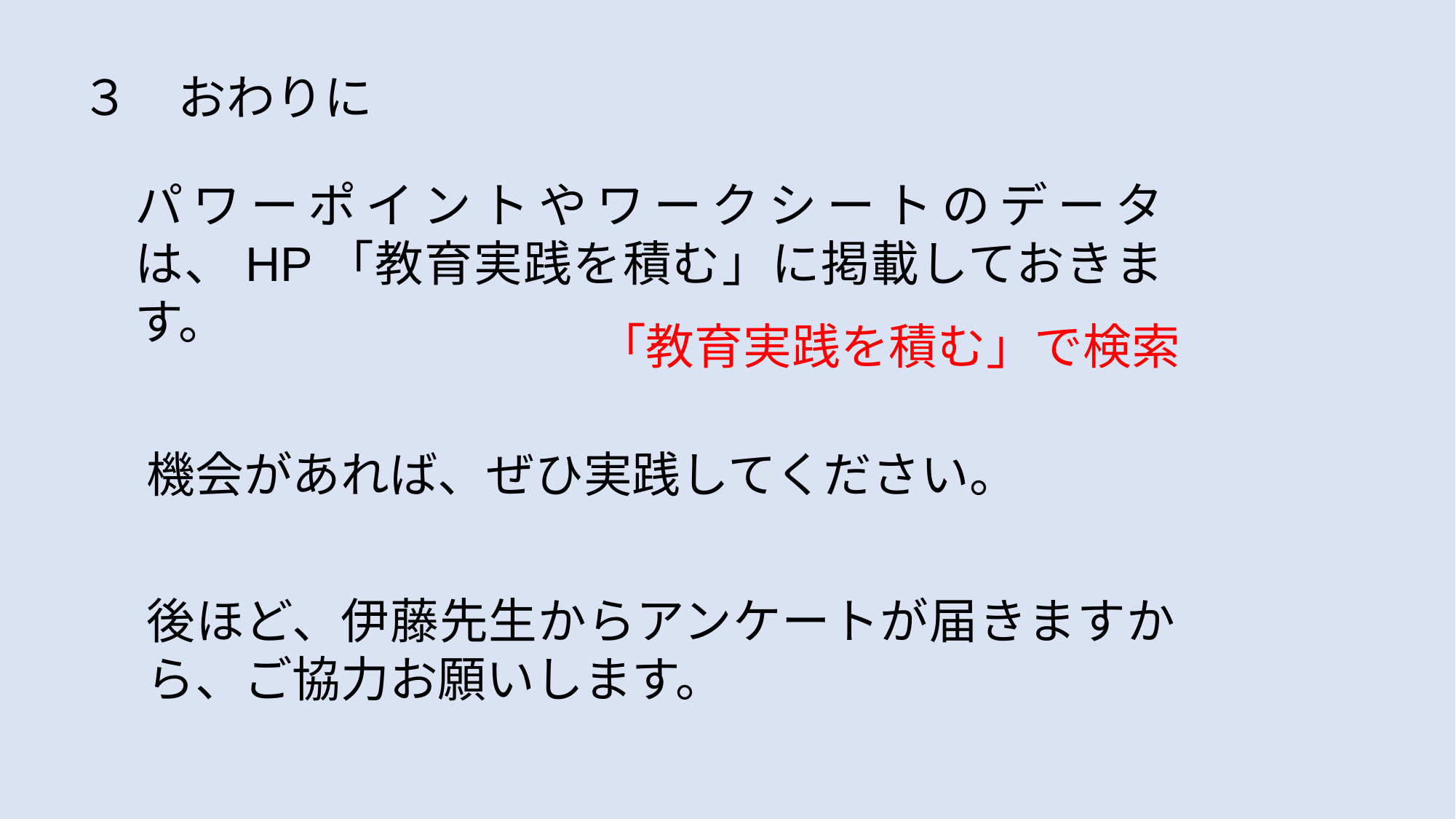

３　おわりに
パワーポイントやワークシートのデータは、HP「教育実践を積む」に掲載しておきます。
「教育実践を積む」で検索
機会があれば、ぜひ実践してください。
後ほど、伊藤先生からアンケートが届きますから、ご協力お願いします。